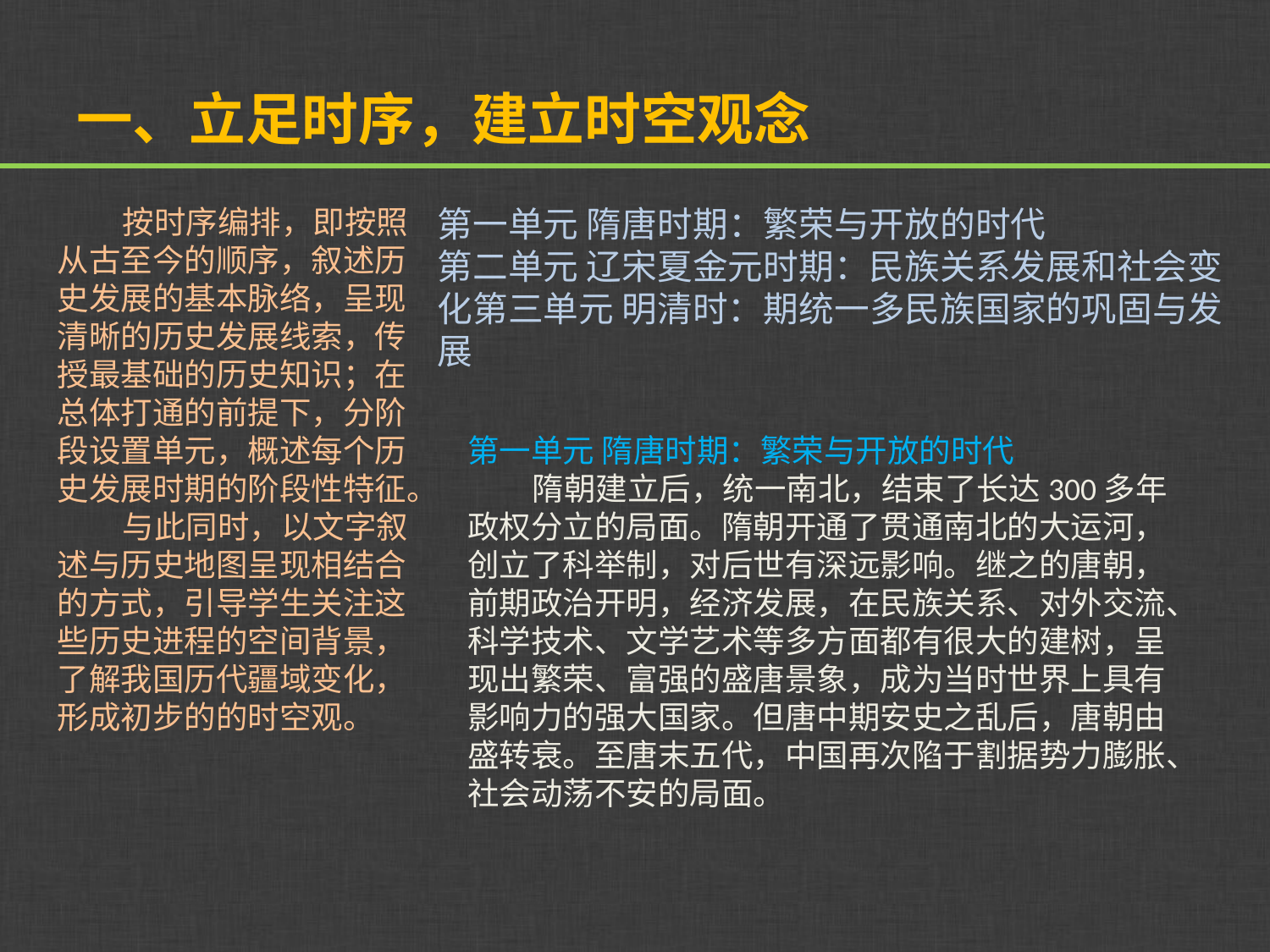

# 一、立足时序，建立时空观念
        按时序编排，即按照从古至今的顺序，叙述历史发展的基本脉络，呈现清晰的历史发展线索，传授最基础的历史知识；在总体打通的前提下，分阶段设置单元，概述每个历史发展时期的阶段性特征。
        与此同时，以文字叙述与历史地图呈现相结合的方式，引导学生关注这些历史进程的空间背景，了解我国历代疆域变化，形成初步的的时空观。
第一单元 隋唐时期：繁荣与开放的时代
第二单元 辽宋夏金元时期：民族关系发展和社会变化第三单元 明清时：期统一多民族国家的巩固与发展
第一单元 隋唐时期：繁荣与开放的时代
        隋朝建立后，统一南北，结束了长达300多年政权分立的局面。隋朝开通了贯通南北的大运河，创立了科举制，对后世有深远影响。继之的唐朝，前期政治开明，经济发展，在民族关系、对外交流、科学技术、文学艺术等多方面都有很大的建树，呈现出繁荣、富强的盛唐景象，成为当时世界上具有影响力的强大国家。但唐中期安史之乱后，唐朝由盛转衰。至唐末五代，中国再次陷于割据势力膨胀、社会动荡不安的局面。